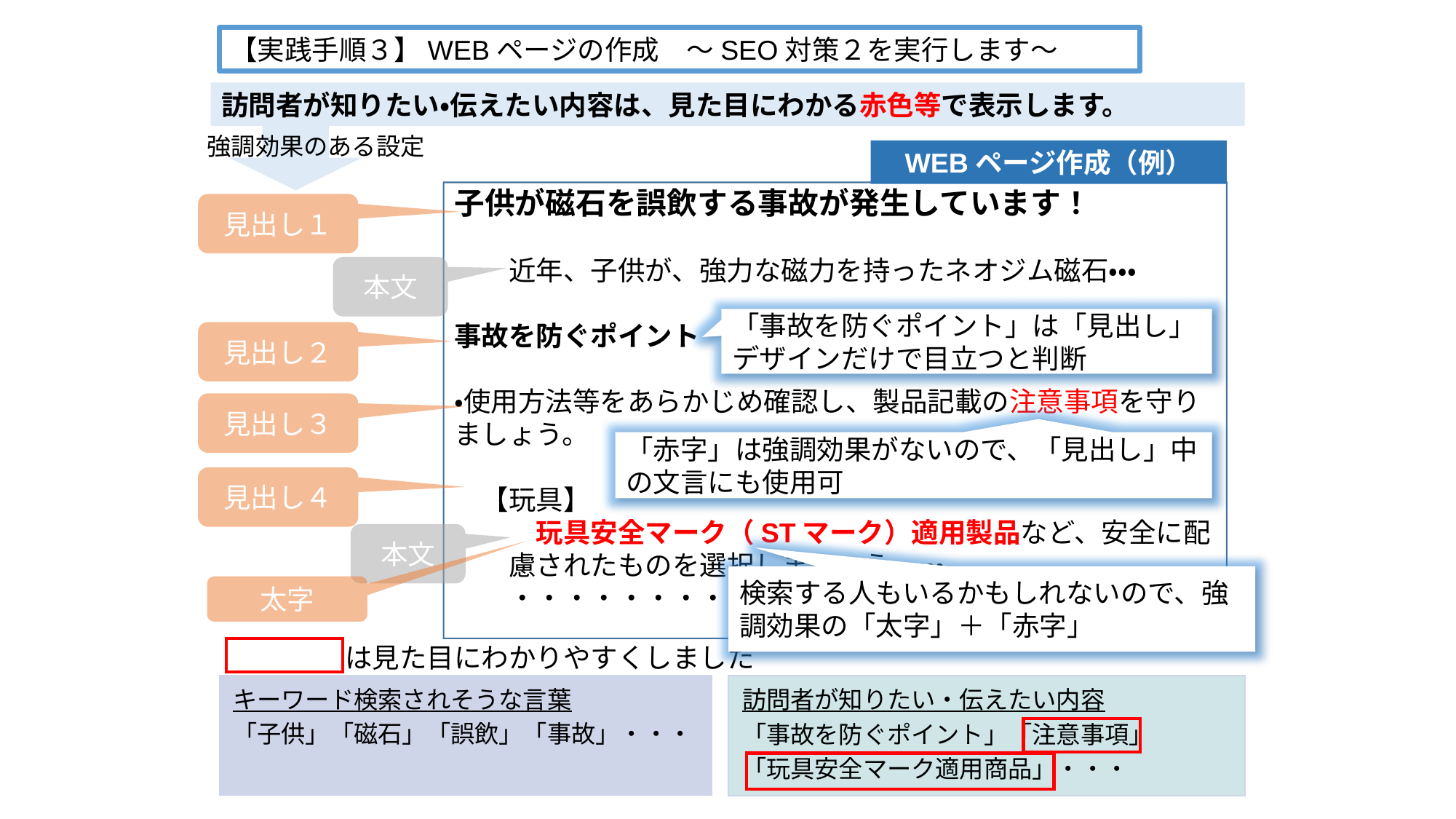

【実践手順３】WEBページの作成　～SEO対策２を実行します～
訪問者が知りたい・伝えたい内容は、見た目にわかる赤色等で表示します。

強調効果のある設定
WEBページ作成（例）
子供が磁石を誤飲する事故が発生しています！
　　
　　近年、子供が、強力な磁力を持ったネオジム磁石・・・

事故を防ぐポイント
・使用方法等をあらかじめ確認し、製品記載の注意事項を守りましょう。
　【玩具】
　玩具安全マーク（STマーク）適用製品など、安全に配慮されたものを選択しましょう。・・・
・・・・・・・・・・
見出し１
本文
「事故を防ぐポイント」は「見出し」デザインだけで目立つと判断
見出し２
見出し３
「赤字」は強調効果がないので、「見出し」中の文言にも使用可
見出し４
本文
検索する人もいるかもしれないので、強調効果の「太字」＋「赤字」
太字
　　　　　は見た目にわかりやすくしました

キーワード検索されそうな言葉
「子供」「磁石」「誤飲」「事故」・・・

訪問者が知りたい・伝えたい内容
「事故を防ぐポイント」「注意事項」
「玩具安全マーク適用商品」・・・